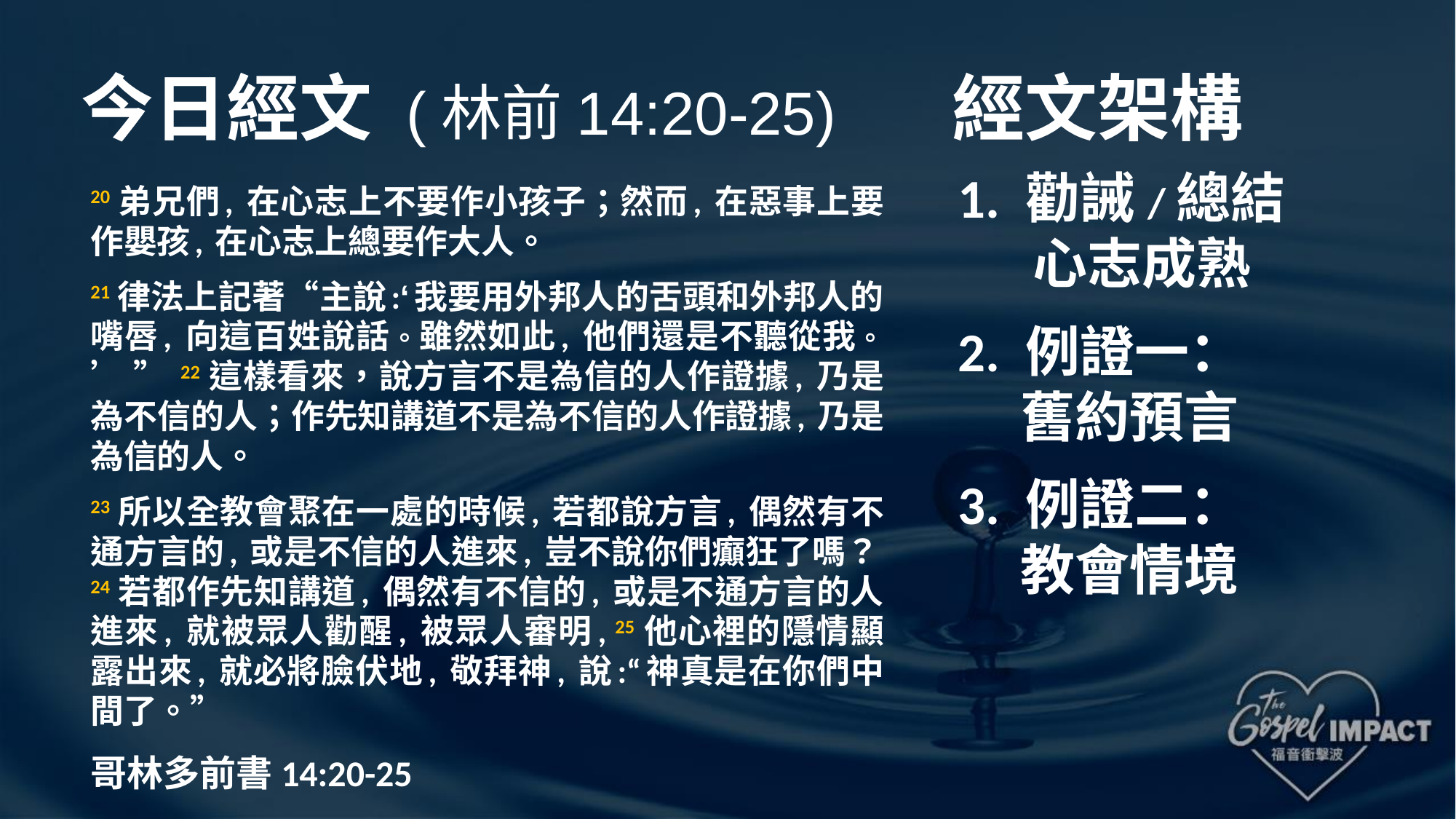

今日經文 (林前14:20-25)
經文架構
1. 勸誡/總結
     心志成熟
20 弟兄們, 在心志上不要作小孩子；然而, 在惡事上要作嬰孩, 在心志上總要作大人。
21 律法上記著“主說:‘我要用外邦人的舌頭和外邦人的嘴唇, 向這百姓說話。雖然如此, 他們還是不聽從我。’ ” 22 這樣看來，說方言不是為信的人作證據, 乃是為不信的人；作先知講道不是為不信的人作證據, 乃是為信的人。
23 所以全教會聚在一處的時候, 若都說方言, 偶然有不通方言的, 或是不信的人進來, 豈不說你們癲狂了嗎？24 若都作先知講道, 偶然有不信的, 或是不通方言的人進來, 就被眾人勸醒, 被眾人審明, 25 他心裡的隱情顯露出來, 就必將臉伏地, 敬拜神, 說:“神真是在你們中間了。”

2. 例證一：
    舊約預言
3. 例證二：
    教會情境
# 哥林多前書14:20-25